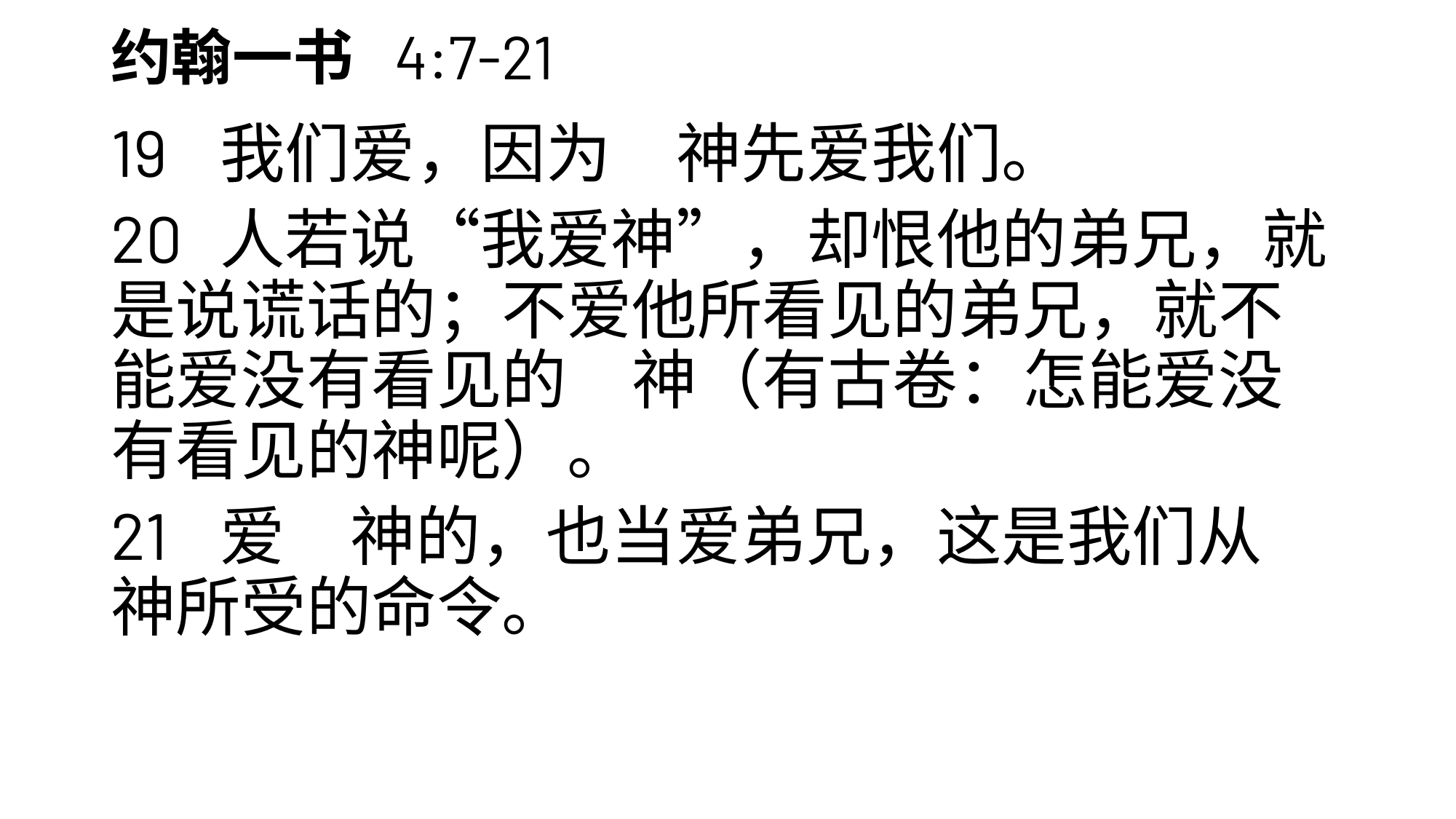

# 约翰一书  4:7-21
19	我们爱，因为　神先爱我们。
20	人若说“我爱神”，却恨他的弟兄，就是说谎话的；不爱他所看见的弟兄，就不能爱没有看见的　神（有古卷：怎能爱没有看见的神呢）。
21	爱　神的，也当爱弟兄，这是我们从　神所受的命令。